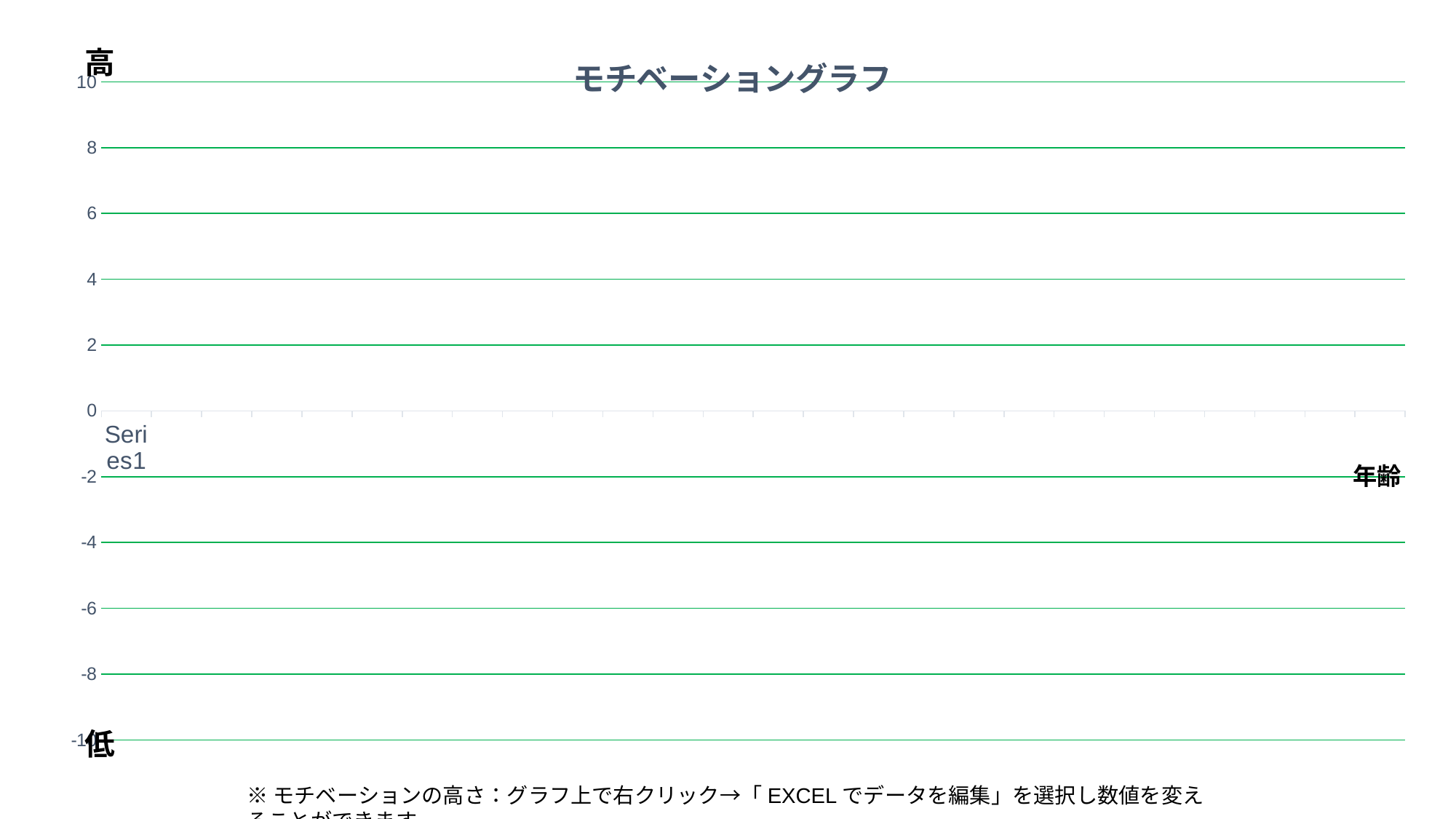

### Chart: モチベーショングラフ

| Category | モチベーション(±10段階) |
|---|---|
※モチベーションの高さ：グラフ上で右クリック→「EXCELでデータを編集」を選択し数値を変えることができます